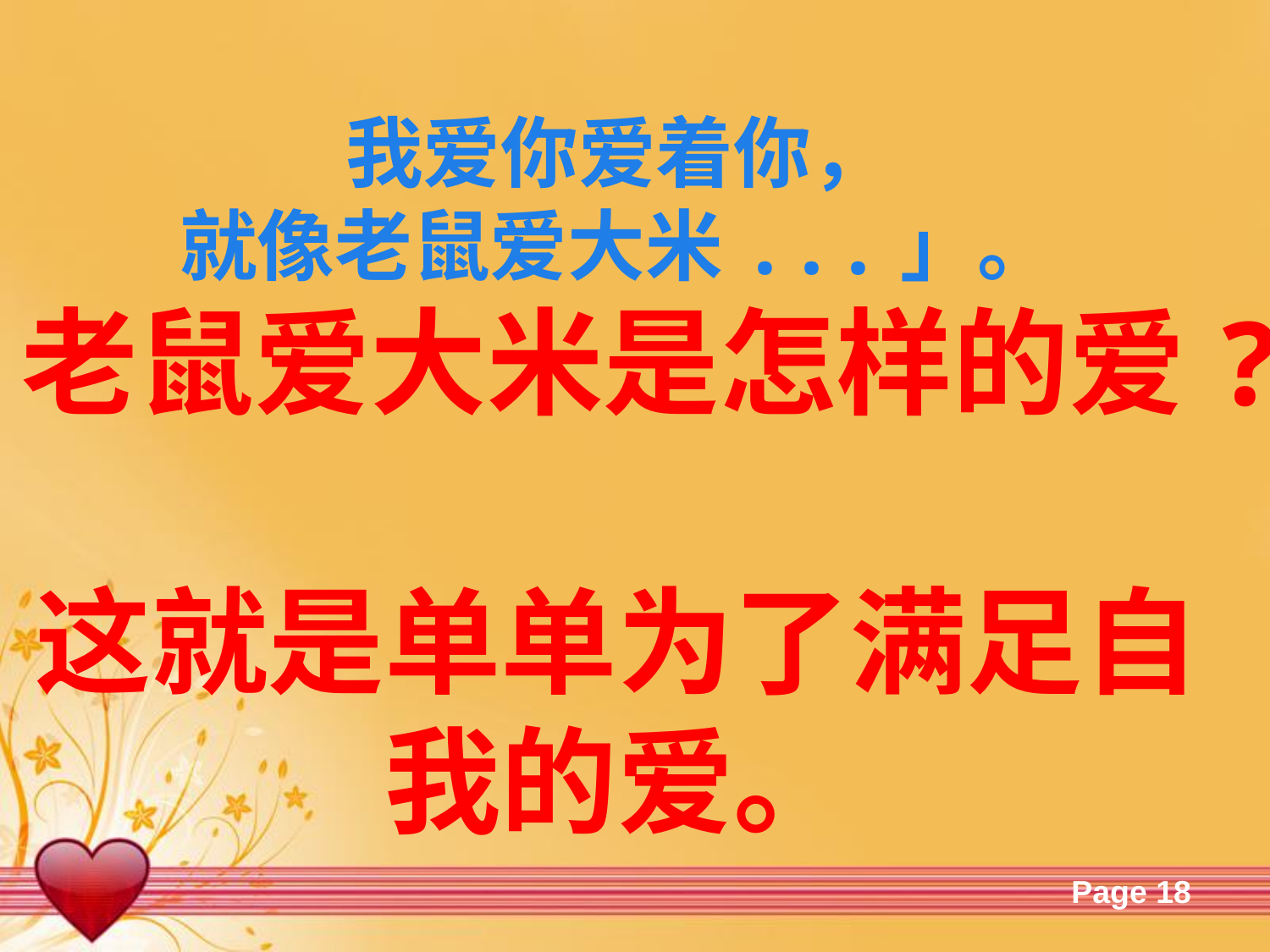

我爱你爱着你，
就像老鼠爱大米...」。
老鼠爱大米是怎样的爱?
这就是单单为了满足自我的爱。